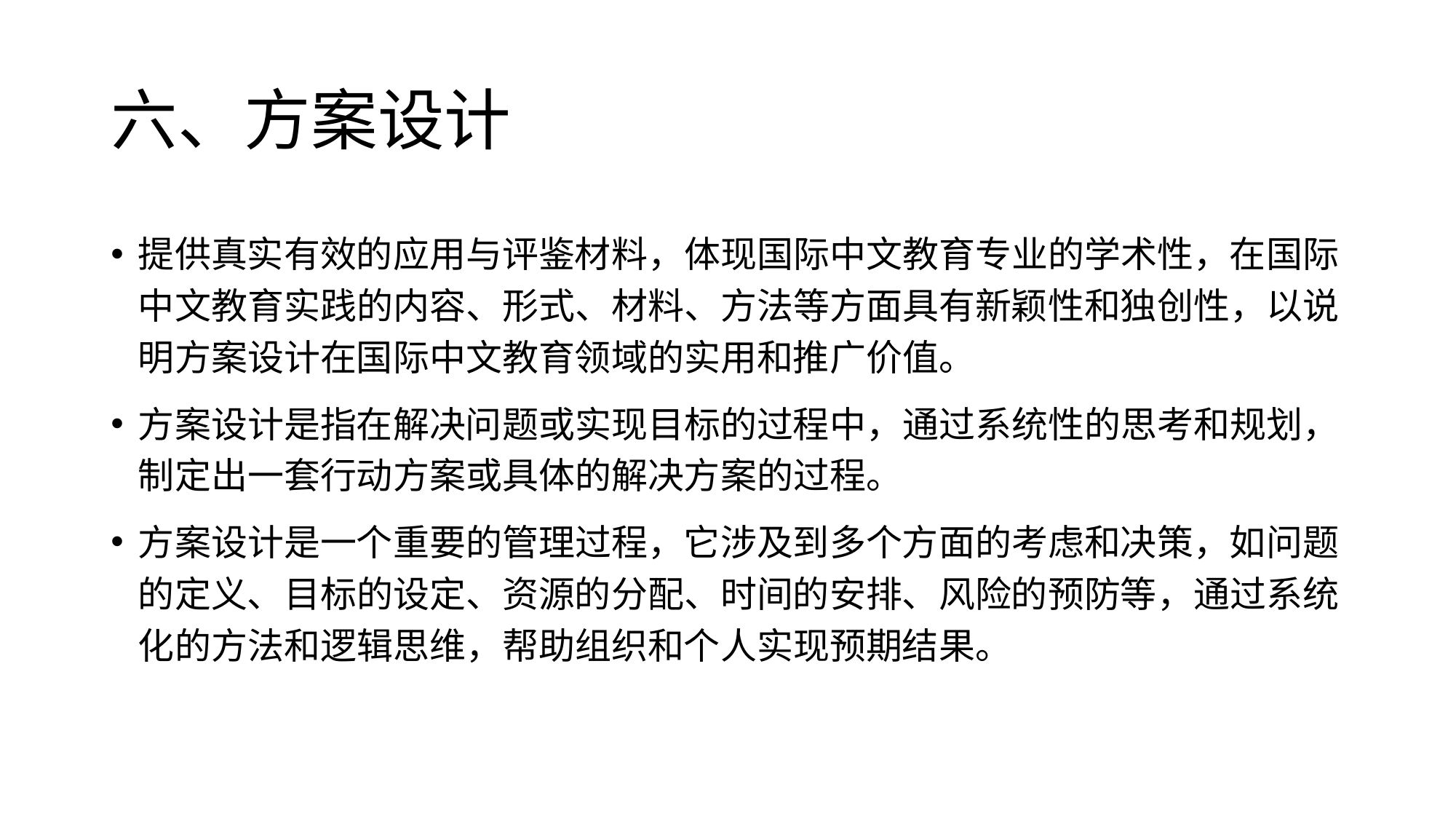

# 六、方案设计
提供真实有效的应用与评鉴材料，体现国际中文教育专业的学术性，在国际中文教育实践的内容、形式、材料、方法等方面具有新颖性和独创性，以说明方案设计在国际中文教育领域的实用和推广价值。
方案设计是指在解决问题或实现目标的过程中，通过系统性的思考和规划，制定出一套行动方案或具体的解决方案的过程。
方案设计是一个重要的管理过程，它涉及到多个方面的考虑和决策，如问题的定义、目标的设定、资源的分配、时间的安排、风险的预防等，通过系统化的方法和逻辑思维，帮助组织和个人实现预期结果。